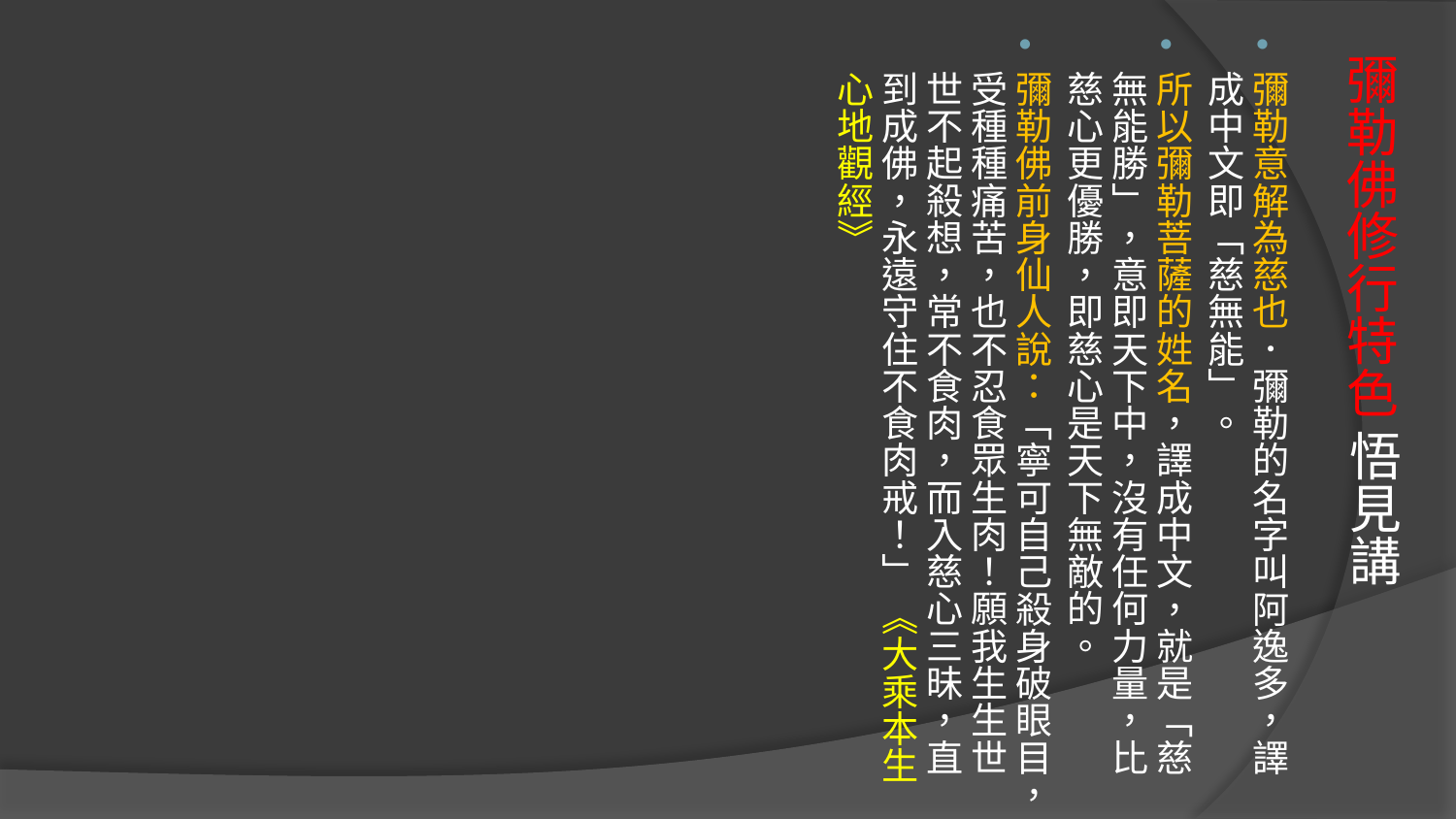

彌勒意解為慈也．彌勒的名字叫阿逸多，譯成中文即「慈無能」。
所以彌勒菩薩的姓名，譯成中文，就是「慈無能勝」，意即天下中，沒有任何力量，比慈心更優勝，即慈心是天下無敵的。
彌勒佛前身仙人說：「寧可自己殺身破眼目，受種種痛苦，也不忍食眾生肉！願我生生世世不起殺想，常不食肉，而入慈心三昧，直到成佛，永遠守住不食肉戒！」 《大乘本生心地觀經》

# 彌勒佛修行特色 悟見講